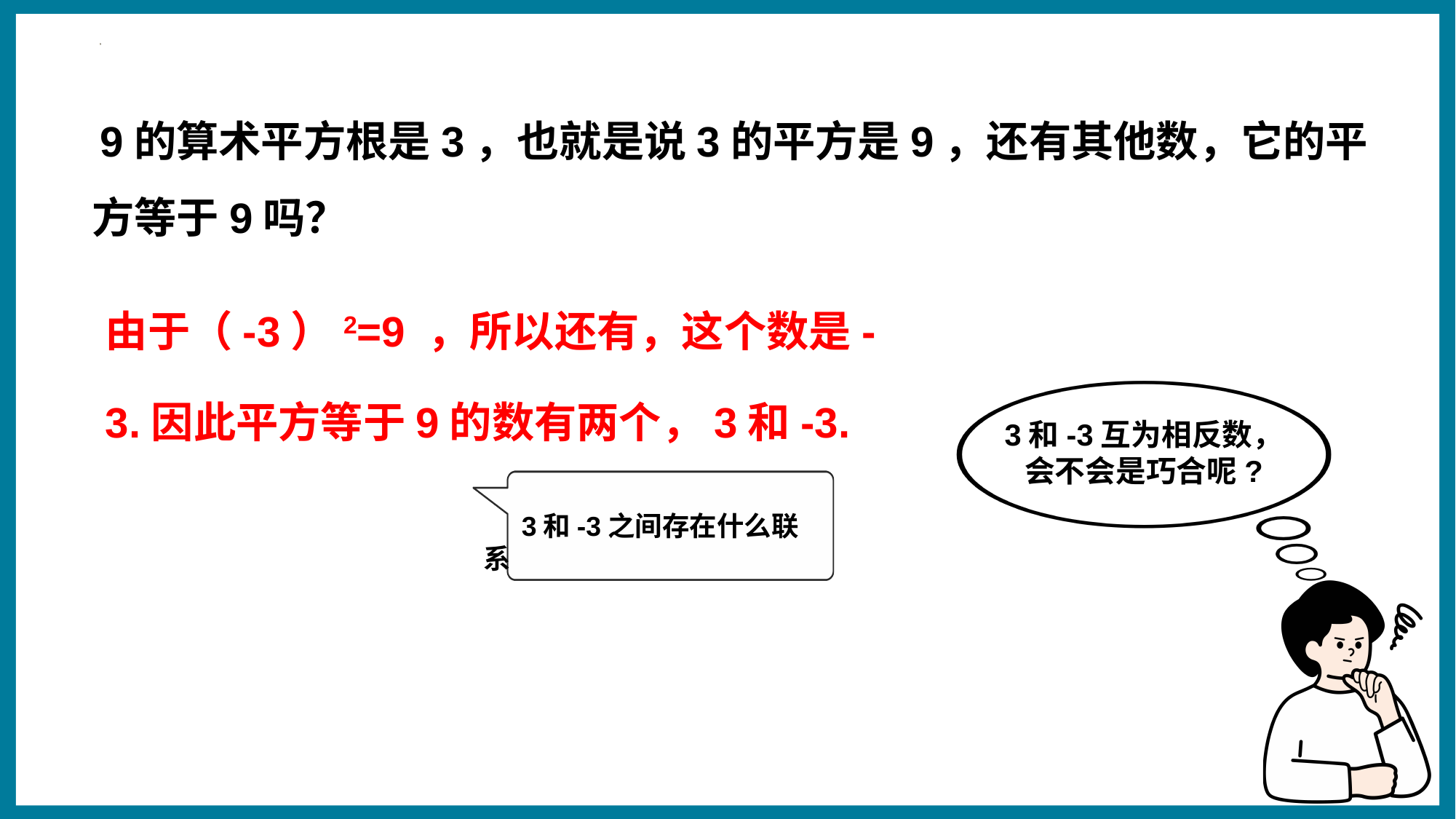

9的算术平方根是3，也就是说3的平方是9，还有其他数，它的平方等于9吗？
由于（-3）2=9 ，所以还有，这个数是-3.因此平方等于9的数有两个，3和-3.

3和-3互为相反数，
会不会是巧合呢?

     3和-3之间存在什么联系